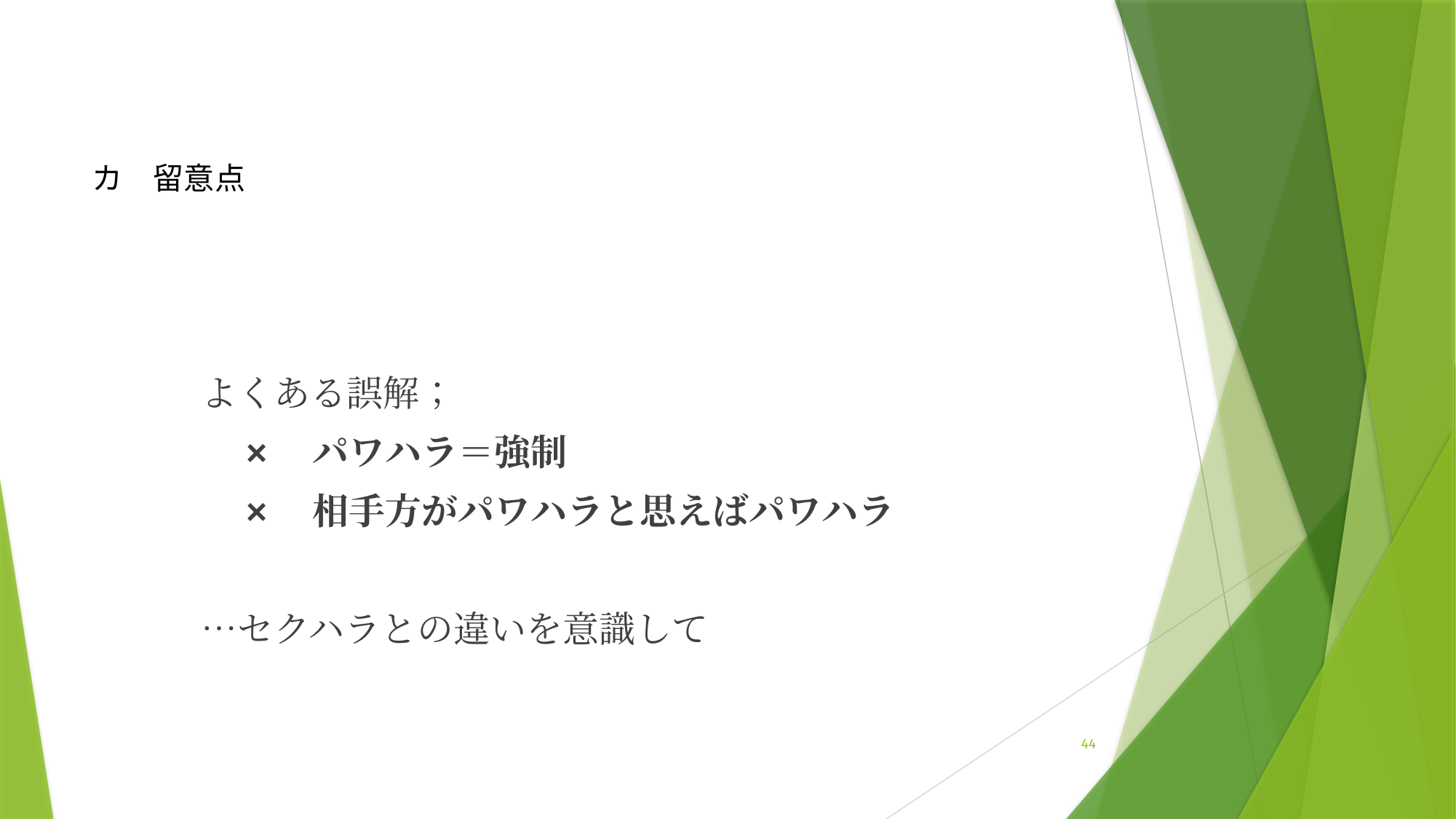

# カ　留意点

　　　よくある誤解；
　　　　×　パワハラ＝強制
　　　　×　相手方がパワハラと思えばパワハラ

　　　…セクハラとの違いを意識して
44